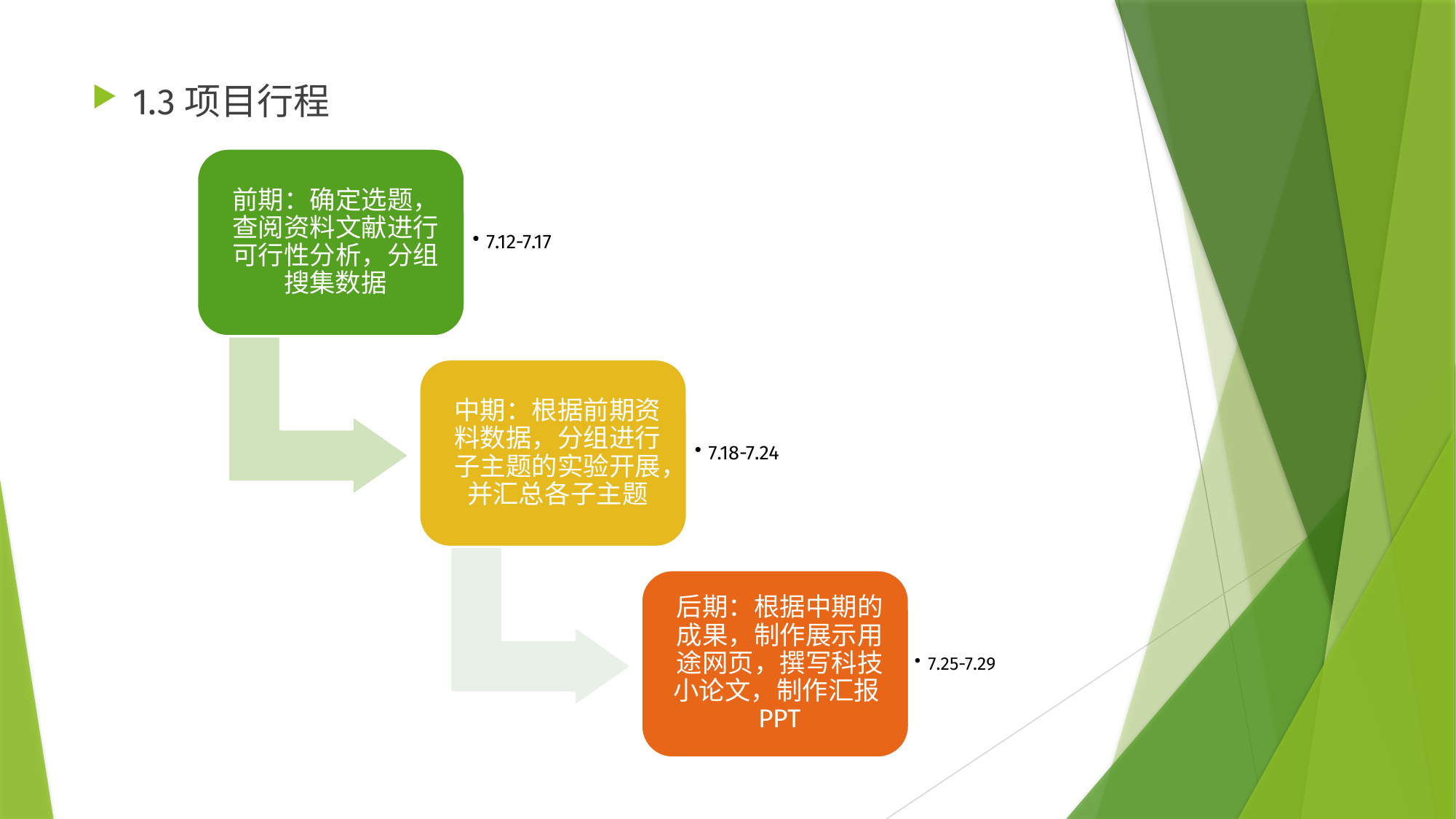

1.3项目行程

前期：确定选题，查阅资料文献进行可行性分析，分组搜集数据
7.12-7.17
中期：根据前期资料数据，分组进行子主题的实验开展，并汇总各子主题
7.18-7.24
后期：根据中期的成果，制作展示用途网页，撰写科技小论文，制作汇报PPT
7.25-7.29